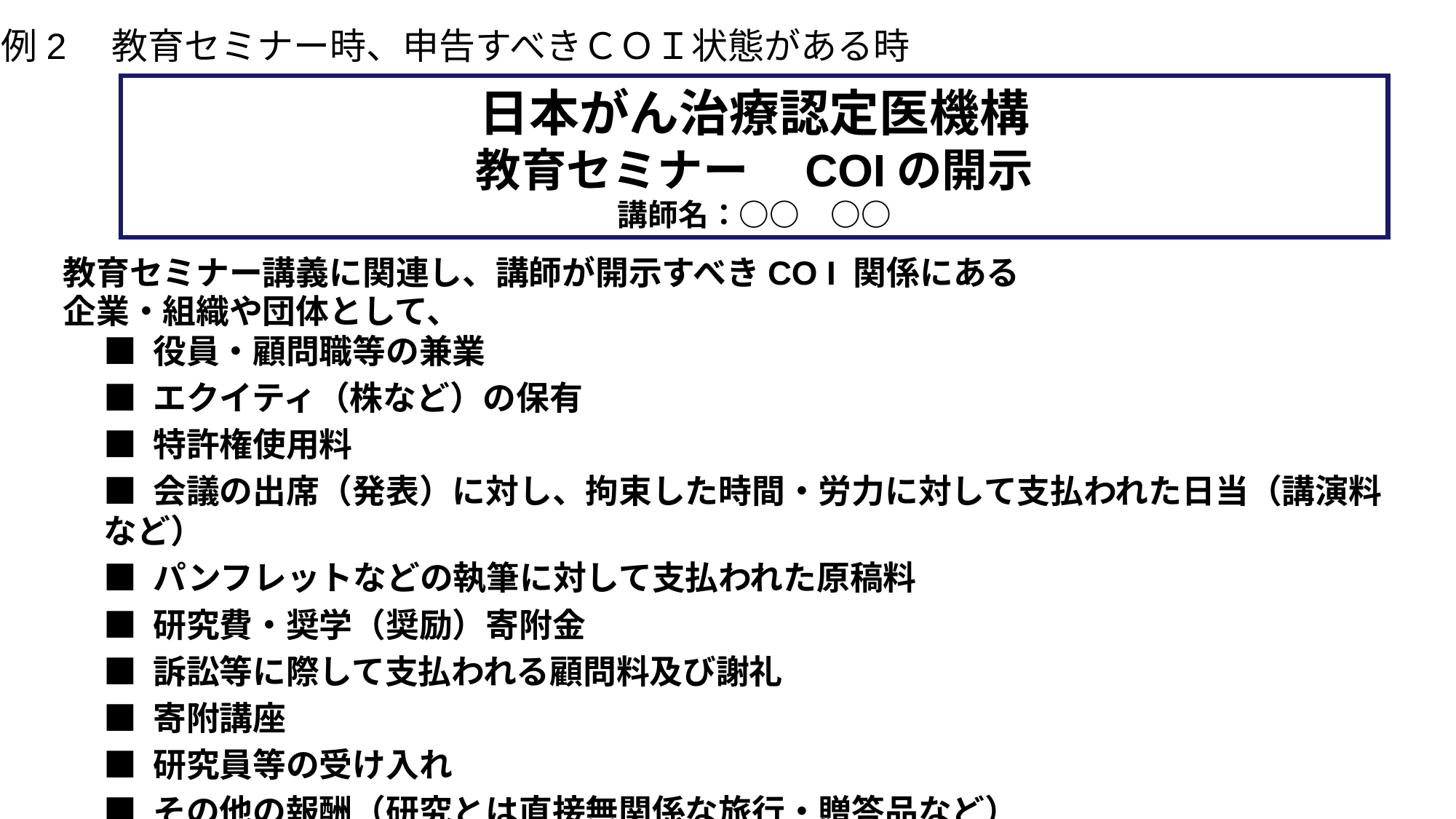

例2　教育セミナー時、申告すべきＣＯＩ状態がある時
# 日本がん治療認定医機構 教育セミナー　COIの開示 講師名：○○　○○
教育セミナー講義に関連し、講師が開示すべきCO I 関係にある
企業・組織や団体として、
	■ 役員・顧問職等の兼業
	■ エクイティ（株など）の保有
	■ 特許権使用料
	■ 会議の出席（発表）に対し、拘束した時間・労力に対して支払われた日当（講演料など）
	■ パンフレットなどの執筆に対して支払われた原稿料
	■ 研究費・奨学（奨励）寄附金
	■ 訴訟等に際して支払われる顧問料及び謝礼
	■ 寄附講座
	■ 研究員等の受け入れ
	■ その他の報酬（研究とは直接無関係な旅行・贈答品など）